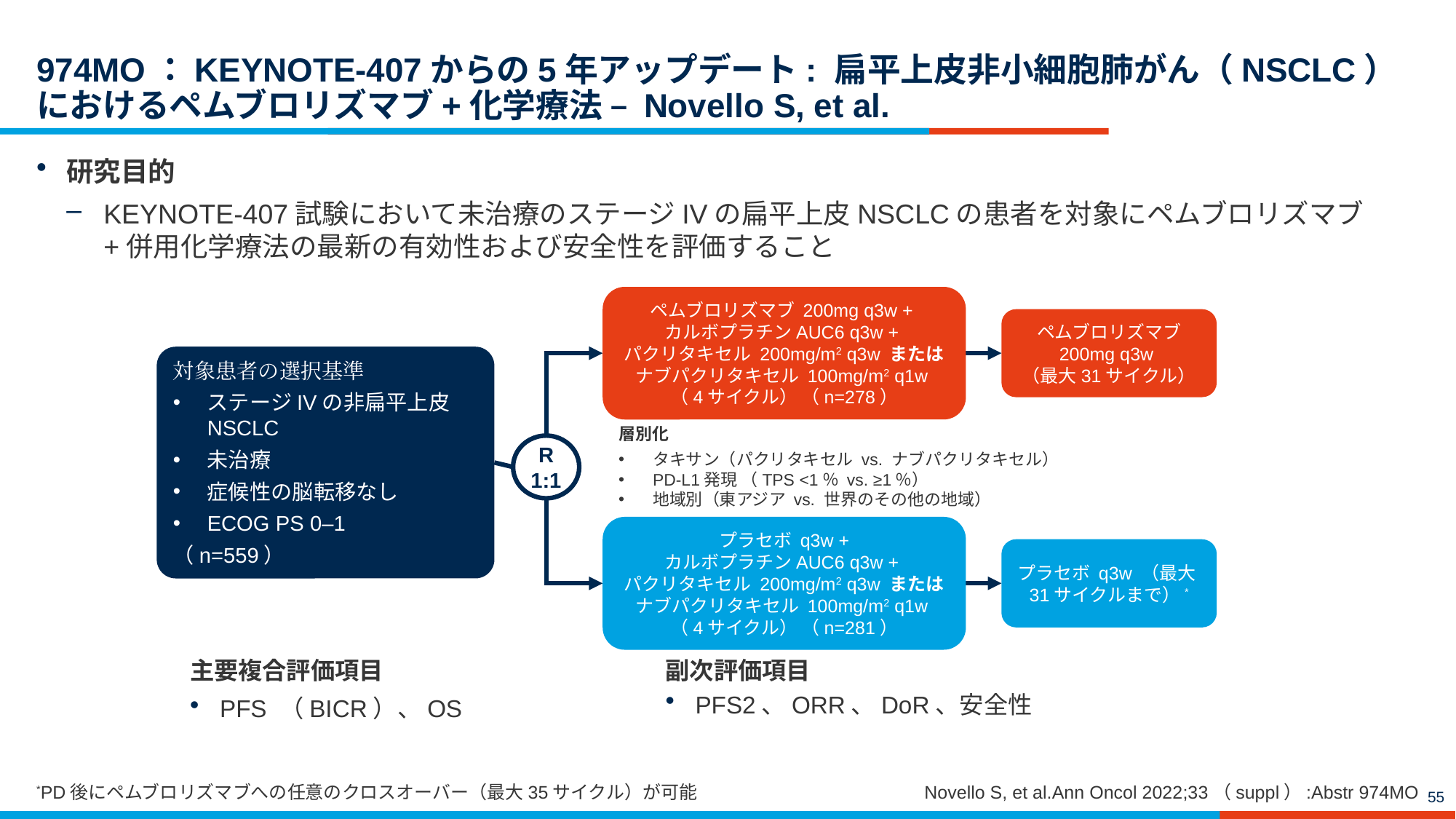

# 974MO：KEYNOTE-407からの5年アップデート: 扁平上皮非小細胞肺がん（NSCLC）におけるペムブロリズマブ+化学療法 – Novello S, et al.
研究目的
KEYNOTE-407試験において未治療のステージIVの扁平上皮NSCLCの患者を対象にペムブロリズマブ+併用化学療法の最新の有効性および安全性を評価すること

ペムブロリズマブ 200mg q3w +
カルボプラチンAUC6 q3w +
パクリタキセル 200mg/m2 q3w または
ナブパクリタキセル 100mg/m2 q1w
（4サイクル） （n=278）
ペムブロリズマブ 200mg q3w
（最大31サイクル）
対象患者の選択基準
ステージIVの非扁平上皮NSCLC
未治療
症候性の脳転移なし
ECOG PS 0–1
（n=559）
層別化
タキサン（パクリタキセル vs. ナブパクリタキセル）
PD-L1発現 （TPS <1％ vs. ≥1％）
地域別（東アジア vs. 世界のその他の地域）
R
1:1
プラセボ q3w +
カルボプラチンAUC6 q3w +
パクリタキセル 200mg/m2 q3w または
ナブパクリタキセル 100mg/m2 q1w
（4サイクル） （n=281）
プラセボ q3w （最大31サイクルまで）*
主要複合評価項目
PFS （BICR）、OS

副次評価項目
PFS2、ORR、DoR、安全性
*PD後にペムブロリズマブへの任意のクロスオーバー（最大35サイクル）が可能
Novello S, et al.Ann Oncol 2022;33（suppl）:Abstr 974MO